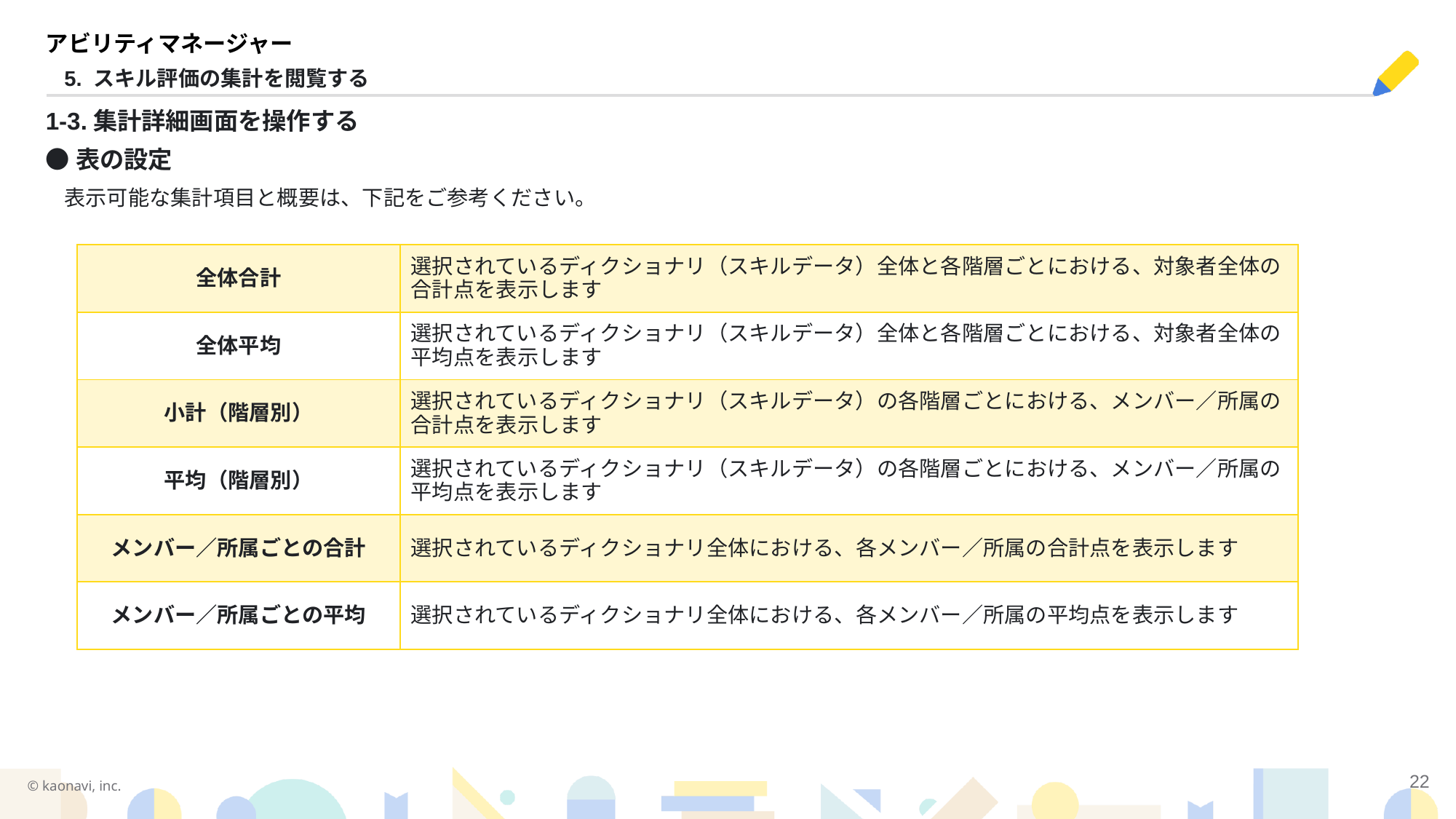

アビリティマネージャー
5. スキル評価の集計を閲覧する
1-3.集計詳細画面を操作する
●表の設定
表示可能な集計項目と概要は、下記をご参考ください。
| 全体合計 | 選択されているディクショナリ（スキルデータ）全体と各階層ごとにおける、対象者全体の合計点を表示します |
| --- | --- |
| 全体平均 | 選択されているディクショナリ（スキルデータ）全体と各階層ごとにおける、対象者全体の平均点を表示します |
| 小計（階層別） | 選択されているディクショナリ（スキルデータ）の各階層ごとにおける、メンバー／所属の合計点を表示します |
| 平均（階層別） | 選択されているディクショナリ（スキルデータ）の各階層ごとにおける、メンバー／所属の平均点を表示します |
| メンバー／所属ごとの合計 | 選択されているディクショナリ全体における、各メンバー／所属の合計点を表示します |
| メンバー／所属ごとの平均 | 選択されているディクショナリ全体における、各メンバー／所属の平均点を表示します |